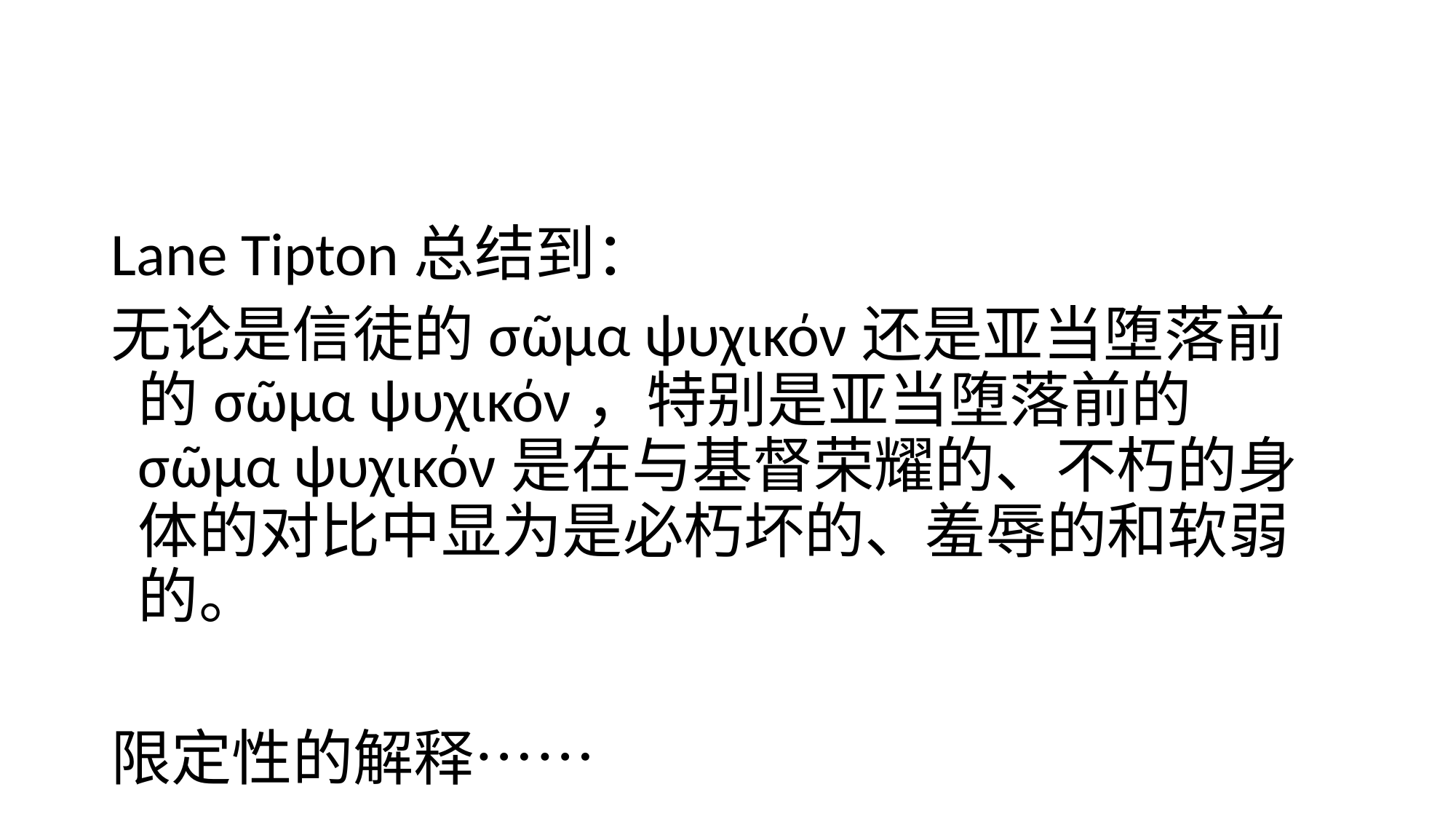

#
Lane Tipton总结到：
无论是信徒的σῶμα ψυχικόν还是亚当堕落前的σῶμα ψυχικόν，特别是亚当堕落前的σῶμα ψυχικόν是在与基督荣耀的、不朽的身体的对比中显为是必朽坏的、羞辱的和软弱的。

限定性的解释……